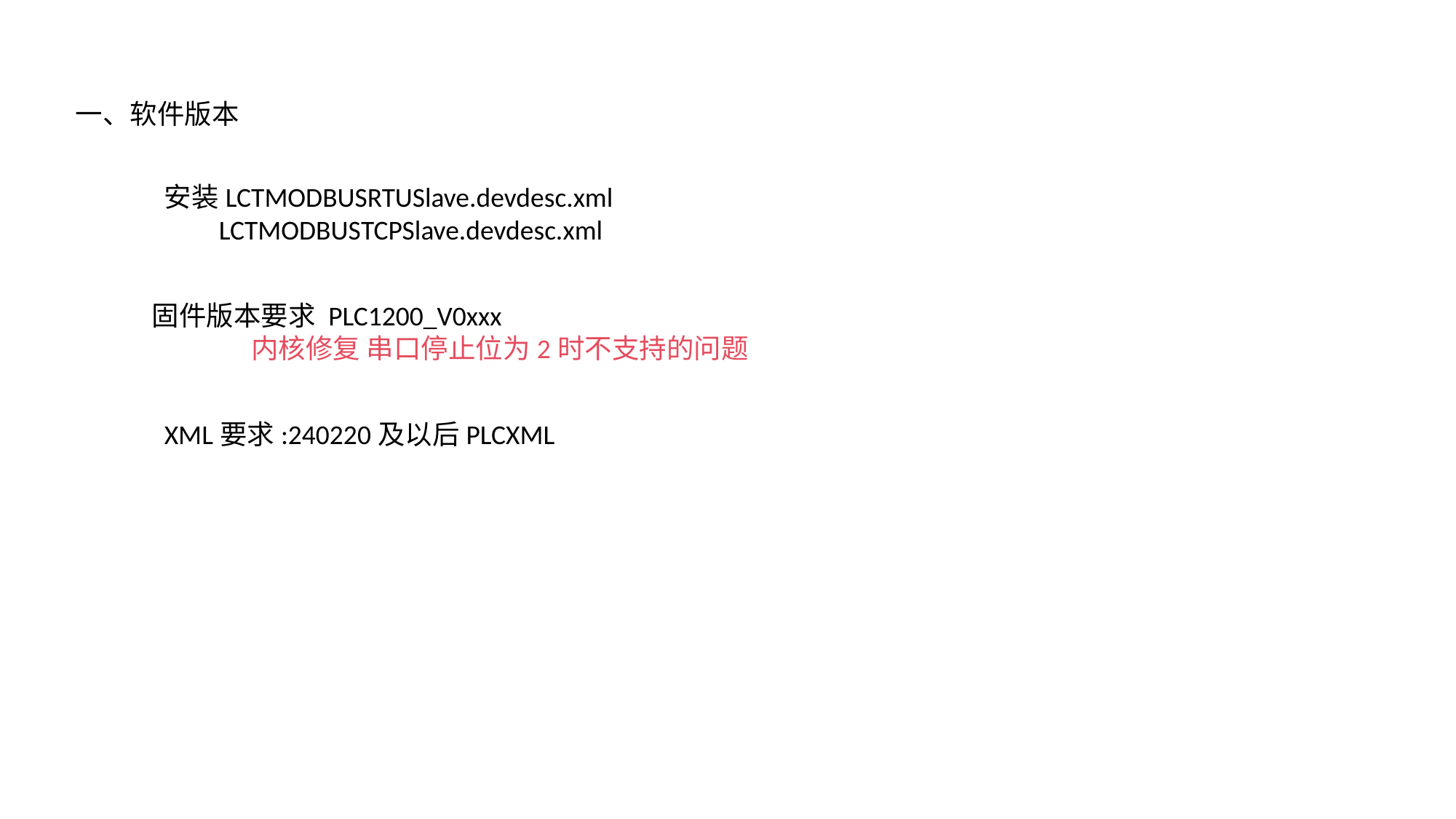

一、软件版本
安装LCTMODBUSRTUSlave.devdesc.xml
LCTMODBUSTCPSlave.devdesc.xml
固件版本要求 PLC1200_V0xxx
               内核修复 串口停止位为2时不支持的问题
XML要求:240220及以后PLCXML